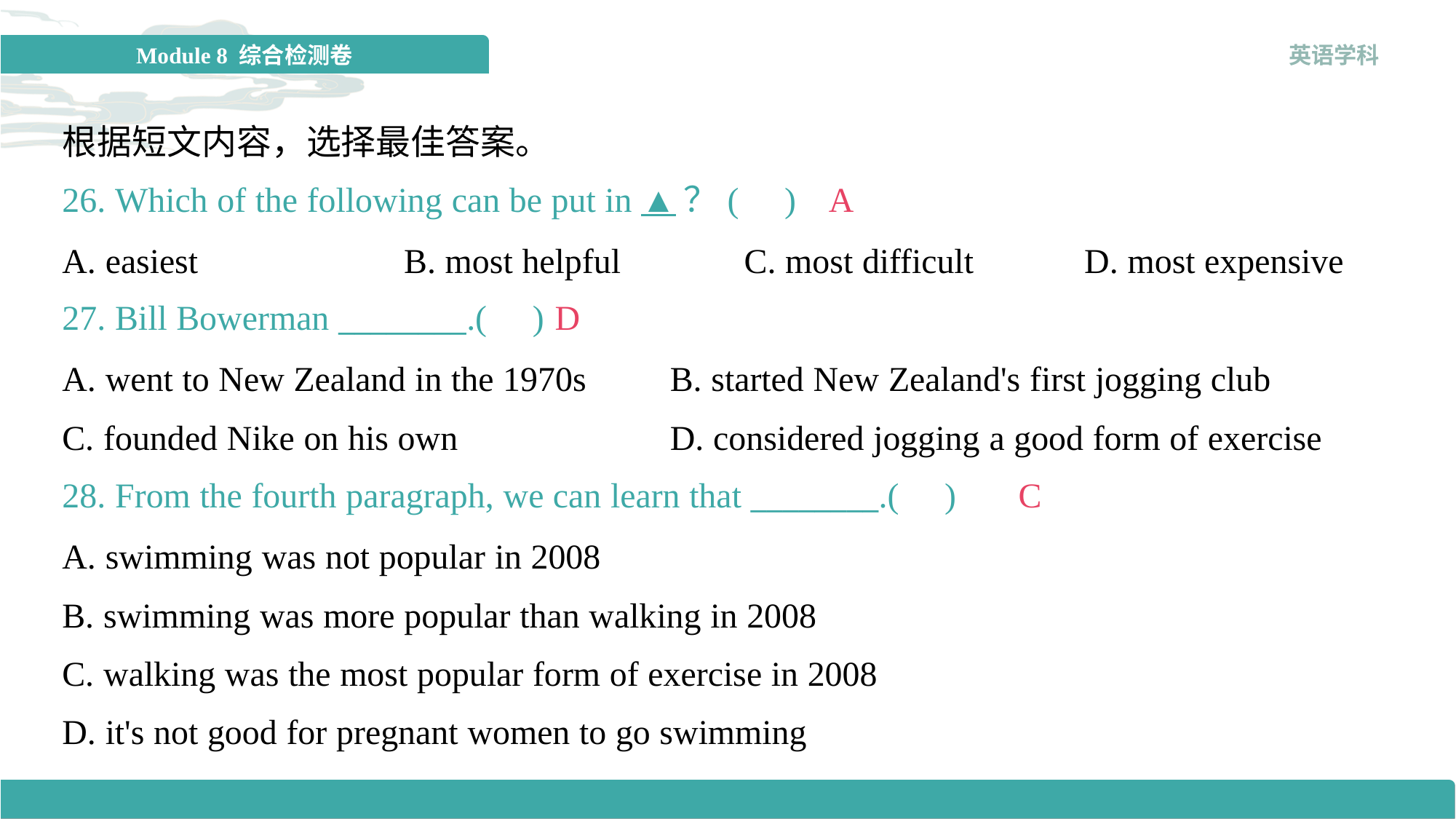

根据短文内容，选择最佳答案。
26. Which of the following can be put in ▲？(     )
A
A. easiest	B. most helpful	C. most difficult	D. most expensive
27. Bill Bowerman ________.(     )
D
A. went to New Zealand in the 1970s	B. started New Zealand's first jogging club
C. founded Nike on his own	D. considered jogging a good form of exercise
28. From the fourth paragraph, we can learn that ________.(     )
C
A. swimming was not popular in 2008
B. swimming was more popular than walking in 2008
C. walking was the most popular form of exercise in 2008
D. it's not good for pregnant women to go swimming